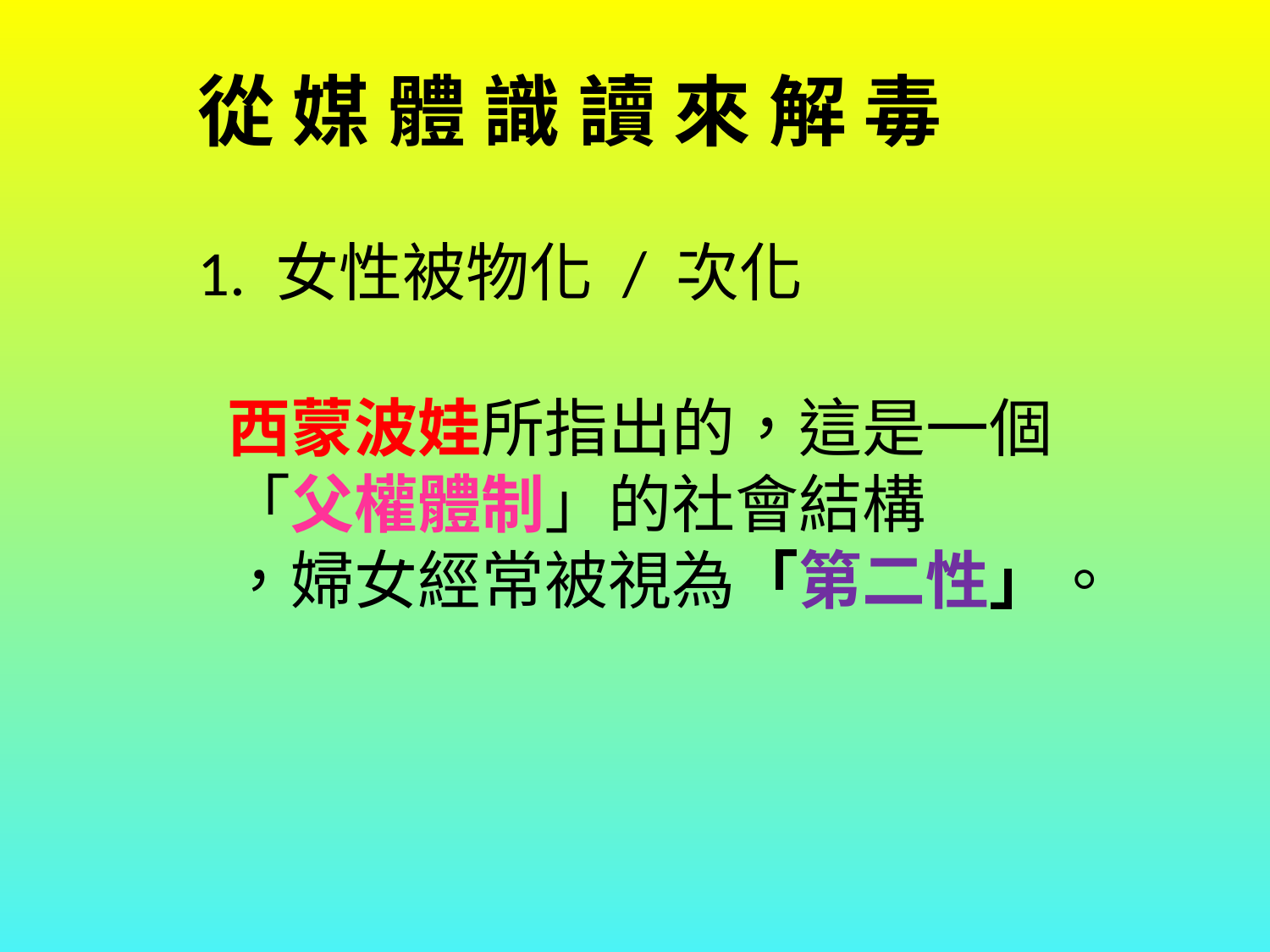

從 媒 體 識 讀 來 解 毒
1. 女性被物化 / 次化
西蒙波娃所指出的，這是一個「父權體制」的社會結構
，婦女經常被視為「第二性」。